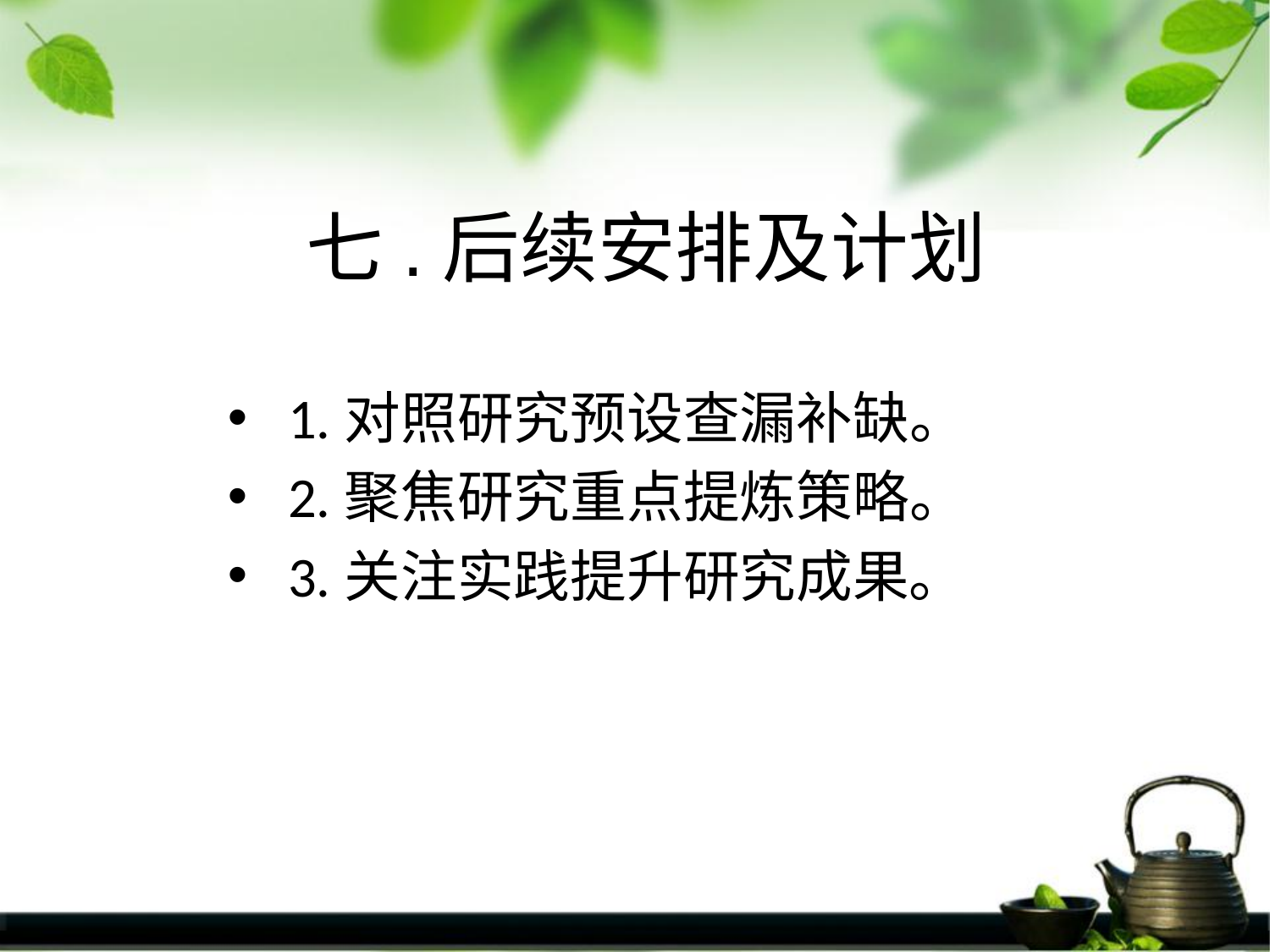

# 七.后续安排及计划
 1.对照研究预设查漏补缺。
 2.聚焦研究重点提炼策略。
 3.关注实践提升研究成果。